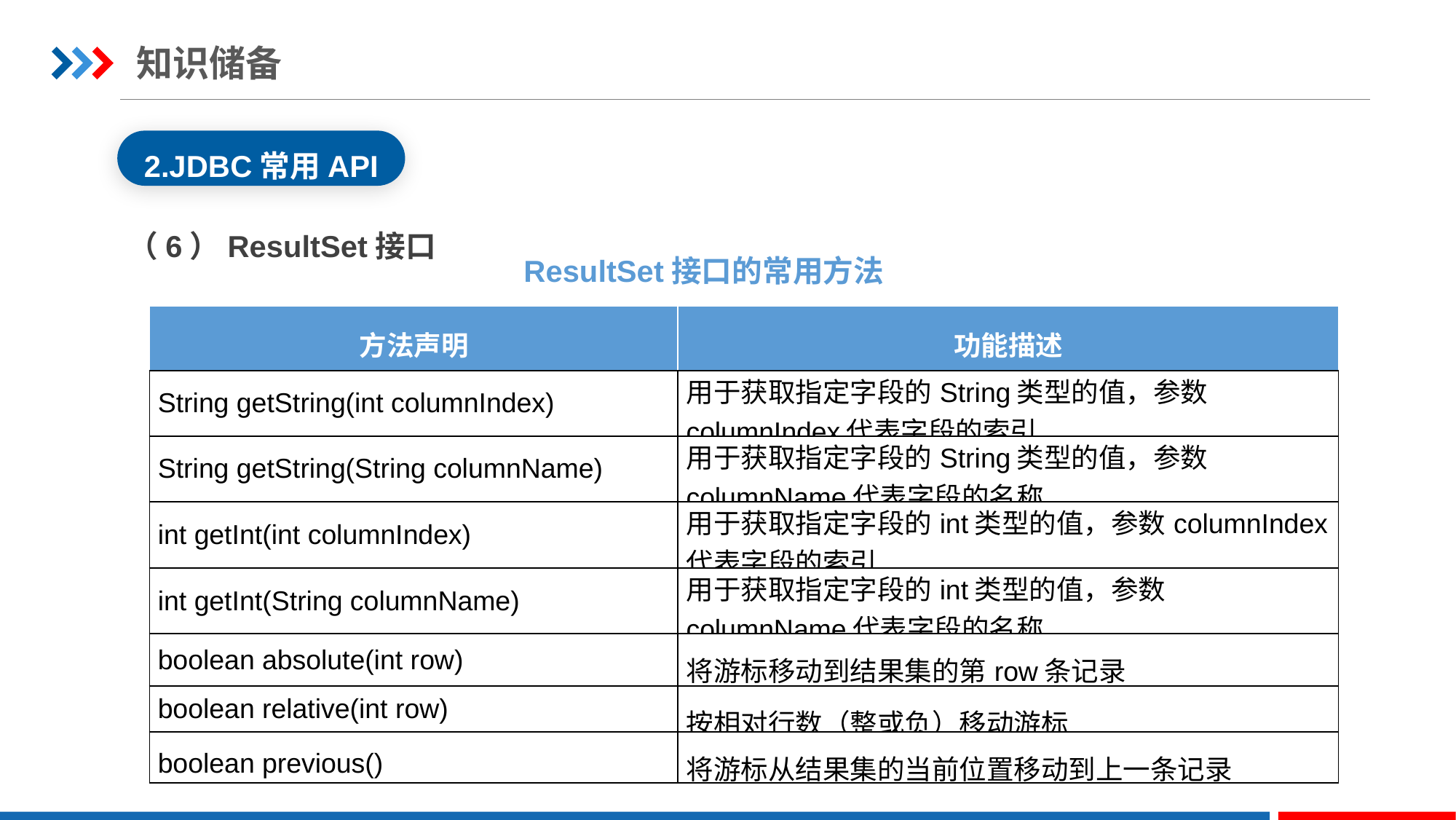

知识储备
2.JDBC常用API

（6）ResultSet接口
ResultSet接口的常用方法
| 方法声明 | 功能描述 |
| --- | --- |
| String getString(int columnIndex) | 用于获取指定字段的String类型的值，参数columnIndex代表字段的索引 |
| String getString(String columnName) | 用于获取指定字段的String类型的值，参数columnName代表字段的名称 |
| int getInt(int columnIndex) | 用于获取指定字段的int类型的值，参数columnIndex代表字段的索引 |
| int getInt(String columnName) | 用于获取指定字段的int类型的值，参数columnName代表字段的名称 |
| boolean absolute(int row) | 将游标移动到结果集的第row条记录 |
| boolean relative(int row) | 按相对行数（整或负）移动游标 |
| boolean previous() | 将游标从结果集的当前位置移动到上一条记录 |